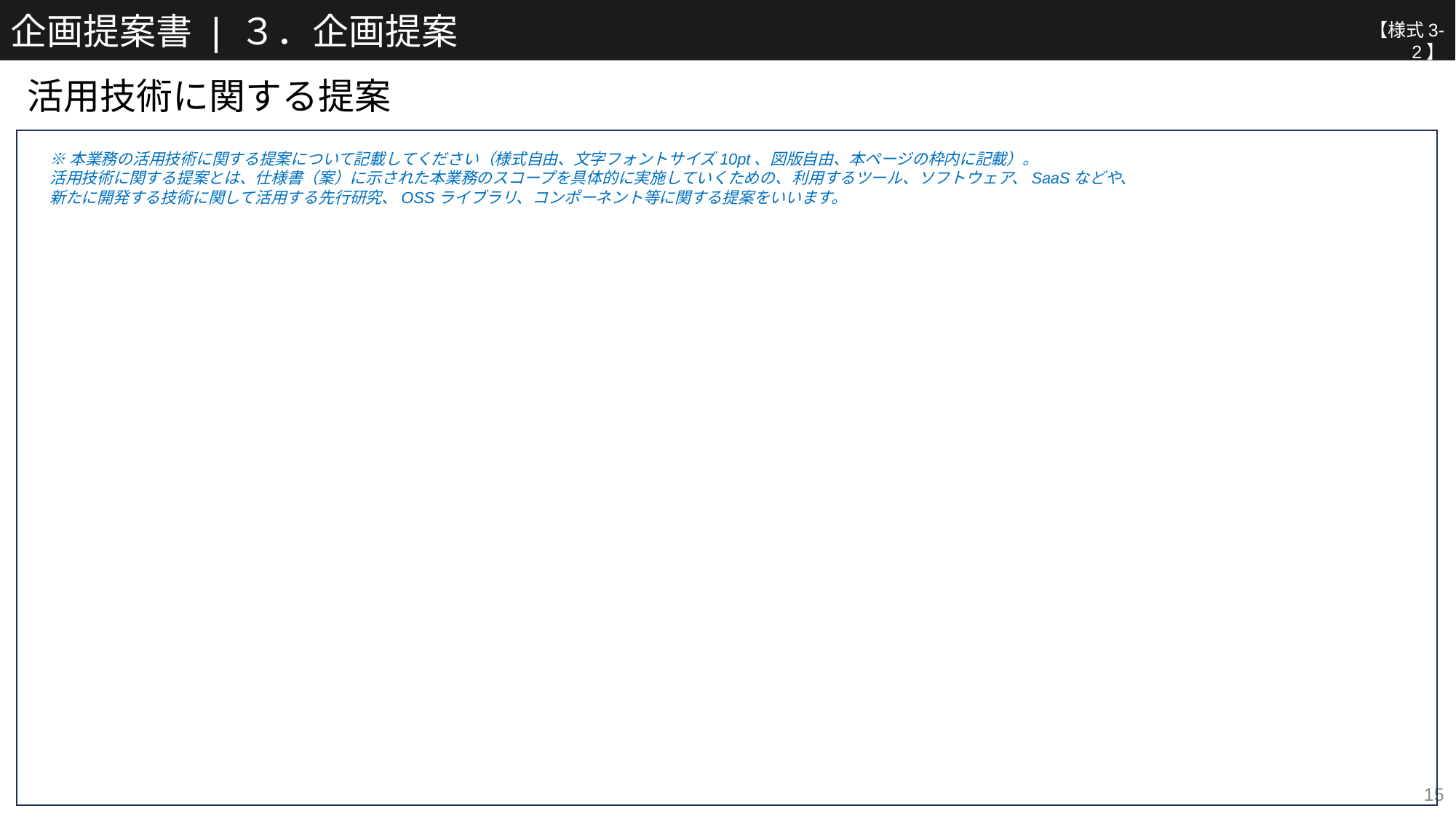

企画提案書 ❘ ３．企画提案
【様式3-2】
活用技術に関する提案

※本業務の活用技術に関する提案について記載してください（様式自由、文字フォントサイズ10pt、図版自由、本ページの枠内に記載）。
活用技術に関する提案とは、仕様書（案）に示された本業務のスコープを具体的に実施していくための、利用するツール、ソフトウェア、SaaSなどや、新たに開発する技術に関して活用する先行研究、OSSライブラリ、コンポーネント等に関する提案をいいます。